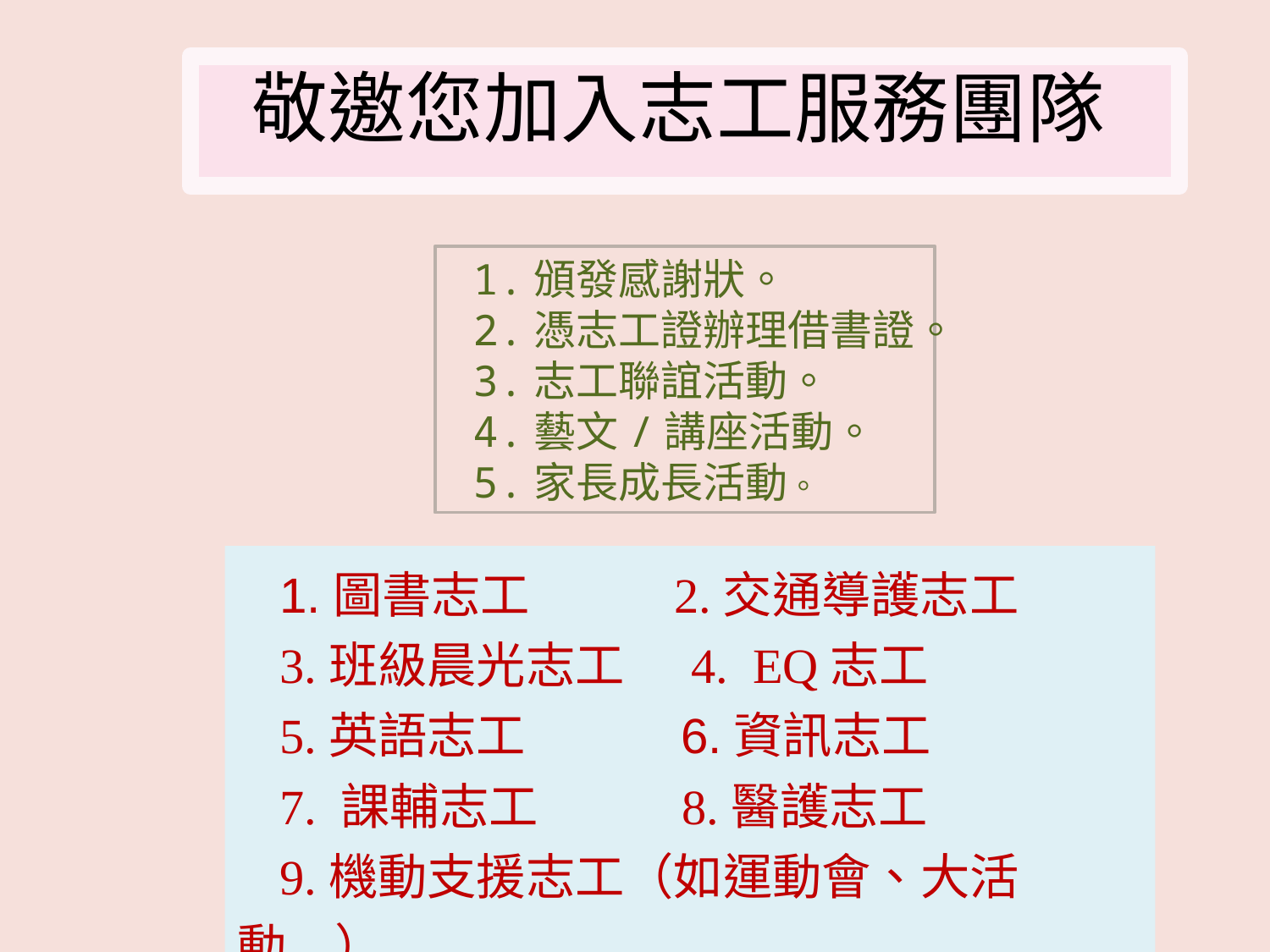

敬邀您加入志工服務團隊
 1.頒發感謝狀。
 2.憑志工證辦理借書證。
 3.志工聯誼活動。
 4.藝文/講座活動。
 5.家長成長活動。
1.圖書志工            2.交通導護志工
3.班級晨光志工     4.  EQ志工
5.英語志工             6.資訊志工
7. 課輔志工            8.醫護志工
9.機動支援志工（如運動會、大活動..）